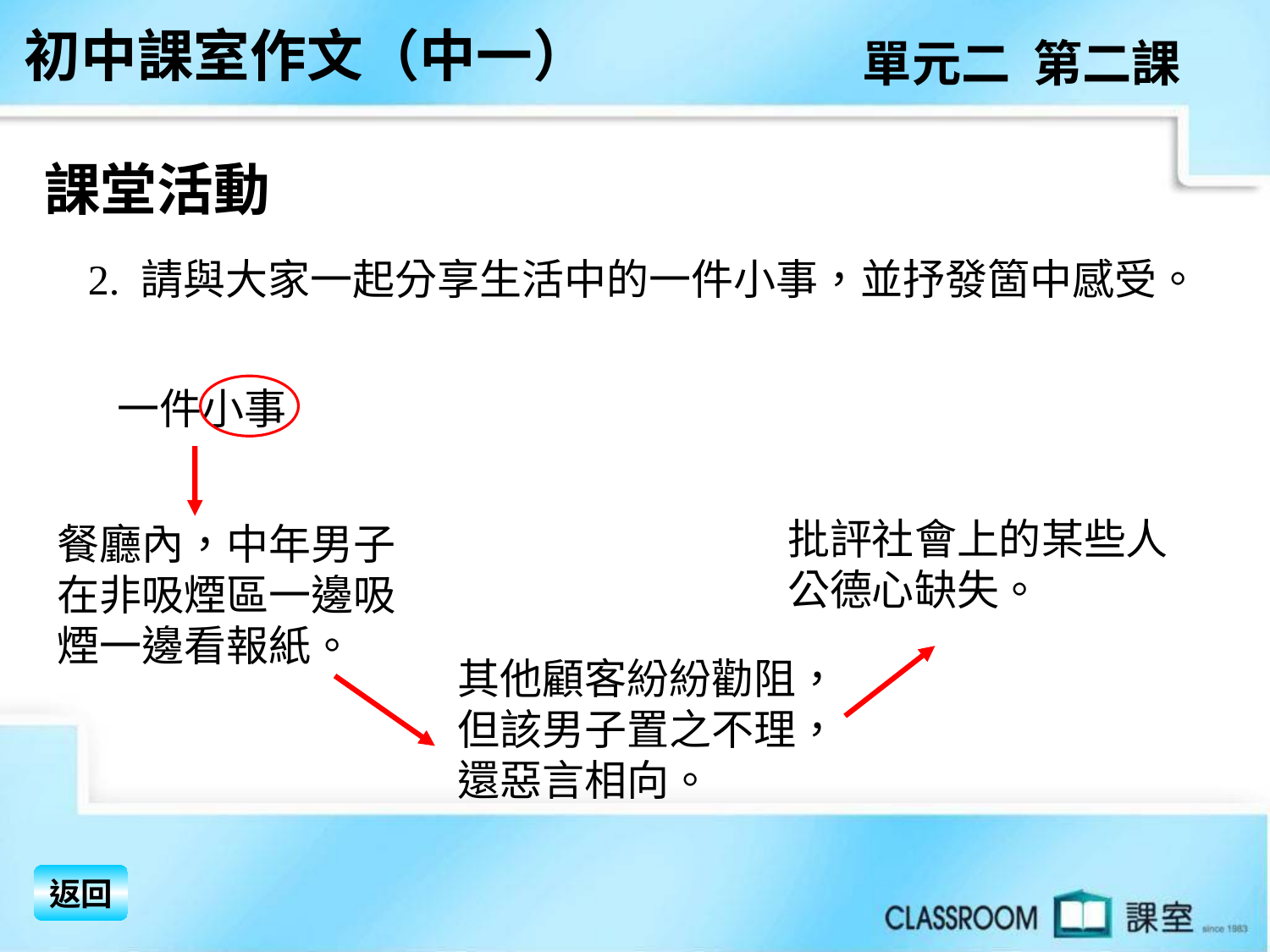

初中課室作文（中一）
單元二  第二課
課堂活動
 2. 請與大家一起分享生活中的一件小事，並抒發箇中感受。
一件小事

批評社會上的某些人公德心缺失。
餐廳內，中年男子在非吸煙區一邊吸煙一邊看報紙。
其他顧客紛紛勸阻，但該男子置之不理，還惡言相向。

返回